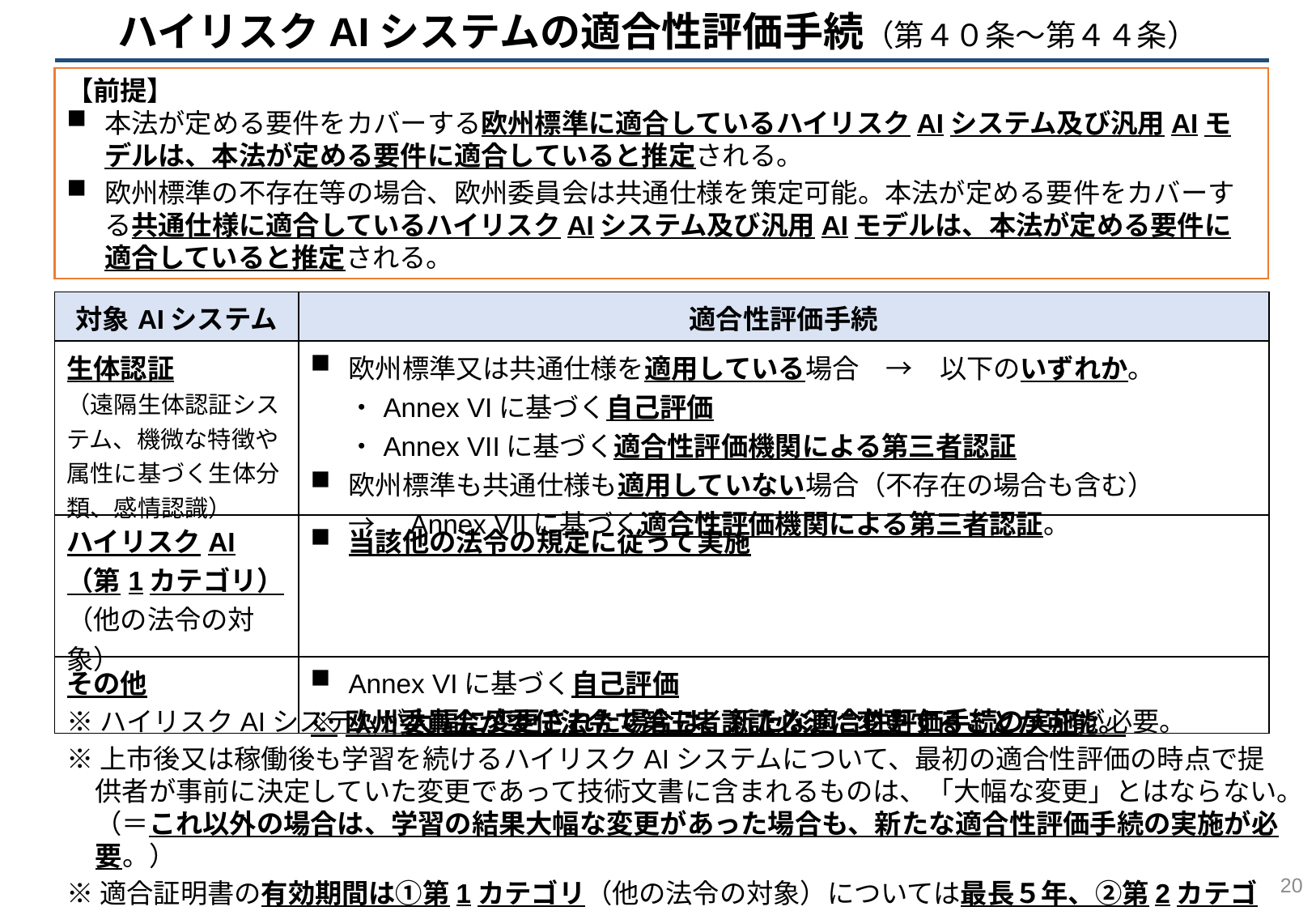

ハイリスクAIシステムの適合性評価手続（第４０条～第４４条）
【前提】
本法が定める要件をカバーする欧州標準に適合しているハイリスクAIシステム及び汎用AIモデルは、本法が定める要件に適合していると推定される。
欧州標準の不存在等の場合、欧州委員会は共通仕様を策定可能。本法が定める要件をカバーする共通仕様に適合しているハイリスクAIシステム及び汎用AIモデルは、本法が定める要件に適合していると推定される。
| 対象AIシステム | 適合性評価手続 |
| --- | --- |
| 生体認証 （遠隔生体認証システム、機微な特徴や属性に基づく生体分類、感情認識） | 欧州標準又は共通仕様を適用している場合　→　以下のいずれか。 ・Annex VIに基づく自己評価 ・Annex VIIに基づく適合性評価機関による第三者認証 欧州標準も共通仕様も適用していない場合（不存在の場合も含む） →　Annex VIIに基づく適合性評価機関による第三者認証。 |
| ハイリスクAI（第1カテゴリ）（他の法令の対象） | 当該他の法令の規定に従って実施 |
| その他 | Annex VIに基づく自己評価 ※欧州委員会が委任法令で第三者認証必須に変更することが可能。 |
※ハイリスクAIシステムが大幅に変更された場合は、新たな適合性評価手続の実施が必要。
※上市後又は稼働後も学習を続けるハイリスクAIシステムについて、最初の適合性評価の時点で提供者が事前に決定していた変更であって技術文書に含まれるものは、「大幅な変更」とはならない。（＝これ以外の場合は、学習の結果大幅な変更があった場合も、新たな適合性評価手続の実施が必要。）
※適合証明書の有効期間は①第1カテゴリ（他の法令の対象）については最長５年、②第2カテゴリ（Annex III）については最長４年。更新には適合性評価手続と同様の再査定が必要。
20